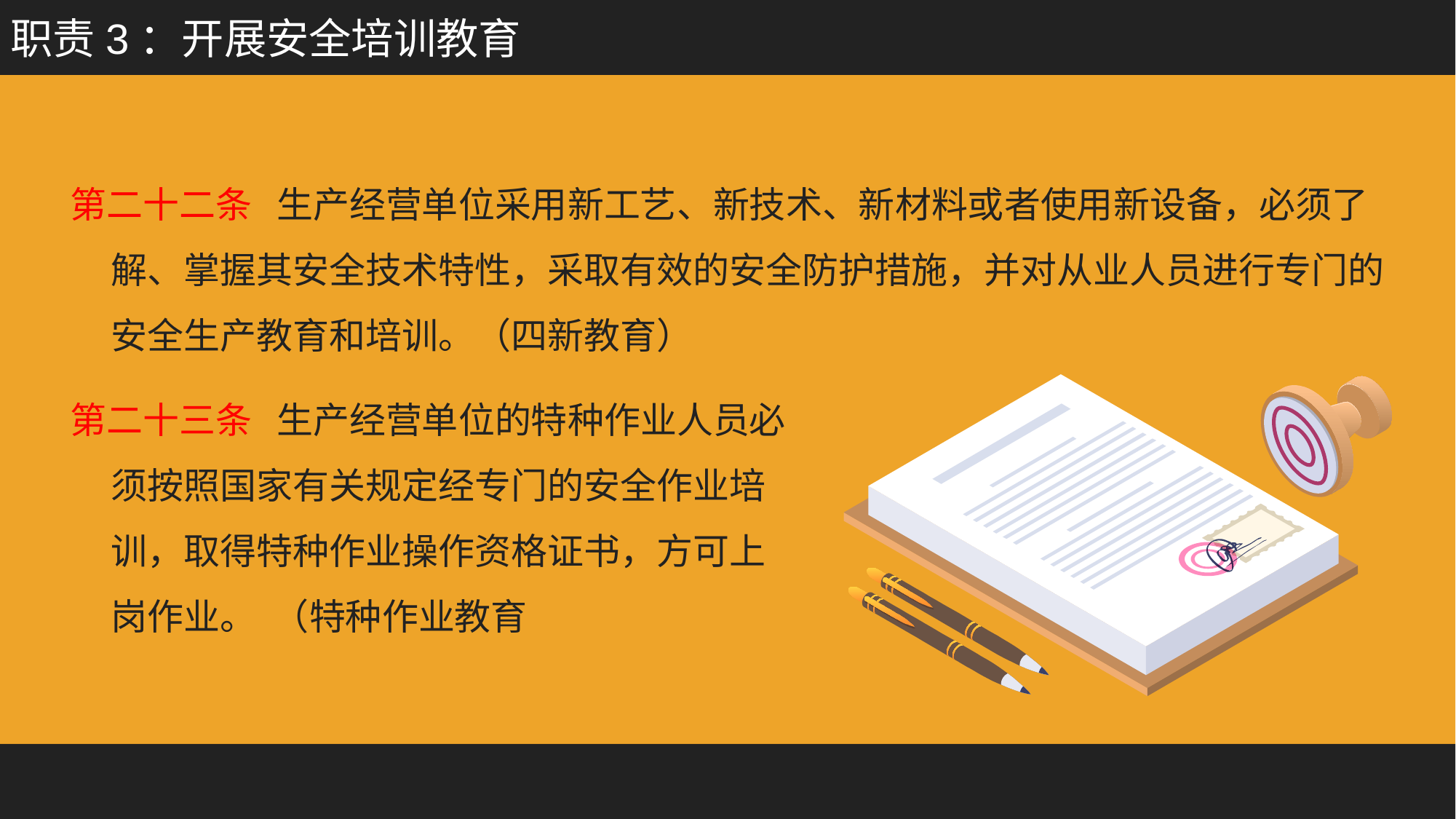

职责3：开展安全培训教育
第二十二条   生产经营单位采用新工艺、新技术、新材料或者使用新设备，必须了解、掌握其安全技术特性，采取有效的安全防护措施，并对从业人员进行专门的安全生产教育和培训。（四新教育）
第二十三条   生产经营单位的特种作业人员必须按照国家有关规定经专门的安全作业培训，取得特种作业操作资格证书，方可上岗作业。  （特种作业教育